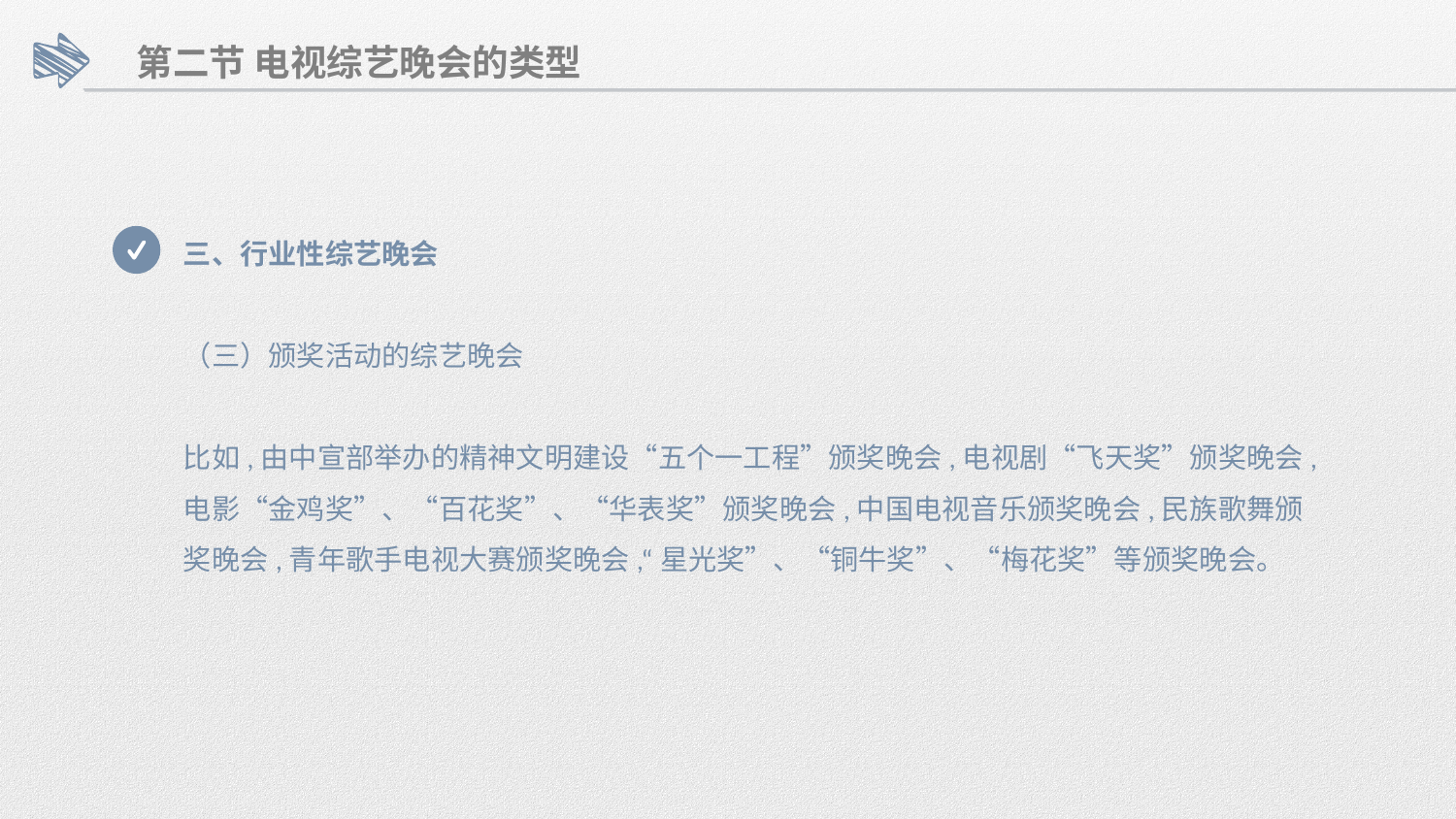

第二节 电视综艺晚会的类型
三、行业性综艺晚会

（三）颁奖活动的综艺晚会

比如,由中宣部举办的精神文明建设“五个一工程”颁奖晚会,电视剧“飞天奖”颁奖晚会,
电影“金鸡奖”、“百花奖”、“华表奖”颁奖晚会,中国电视音乐颁奖晚会,民族歌舞颁
奖晚会,青年歌手电视大赛颁奖晚会,“星光奖”、“铜牛奖”、“梅花奖”等颁奖晚会。